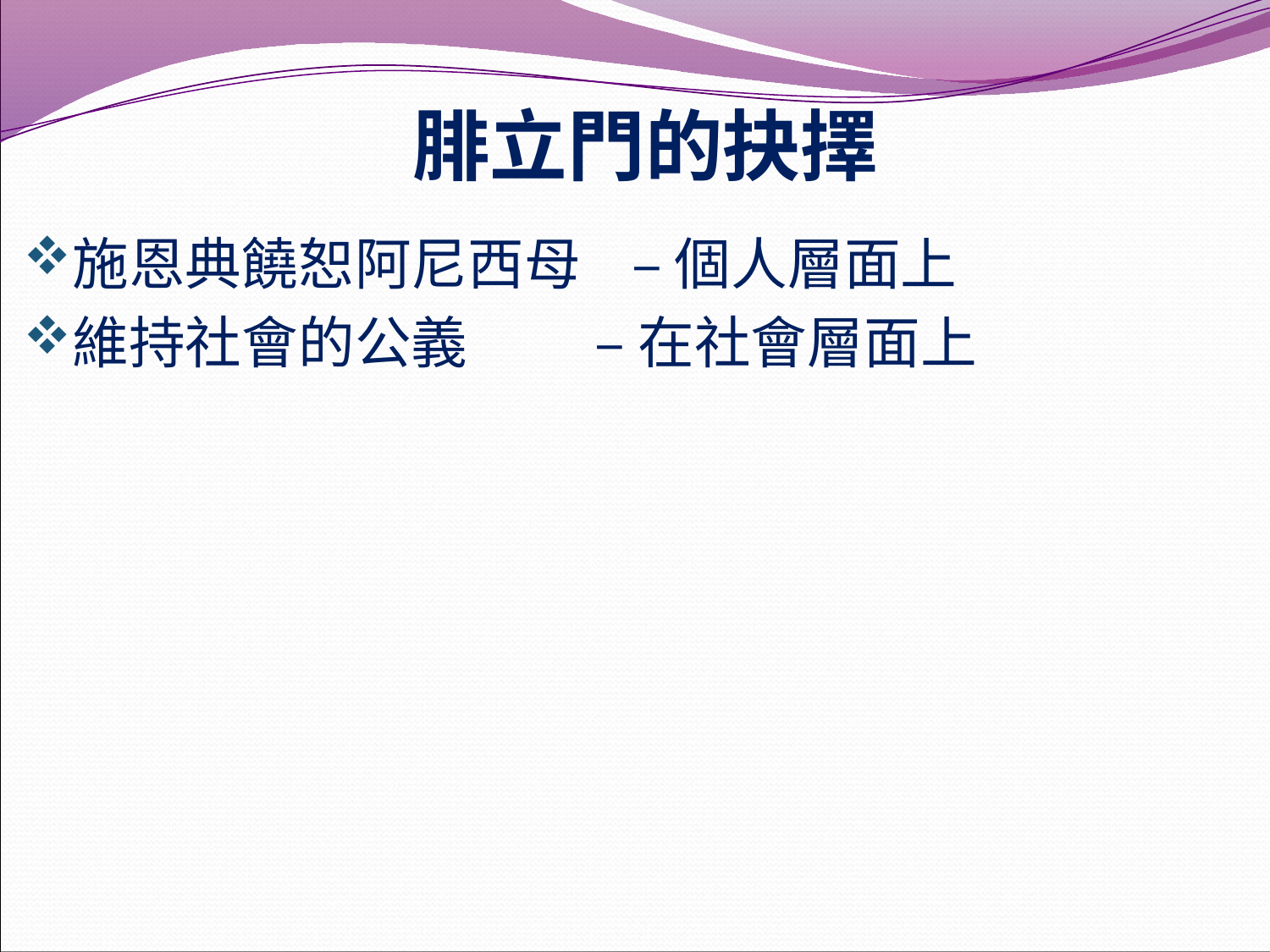

# 腓立門的抉擇
施恩典饒恕阿尼西母    – 個人層面上
維持社會的公義          – 在社會層面上